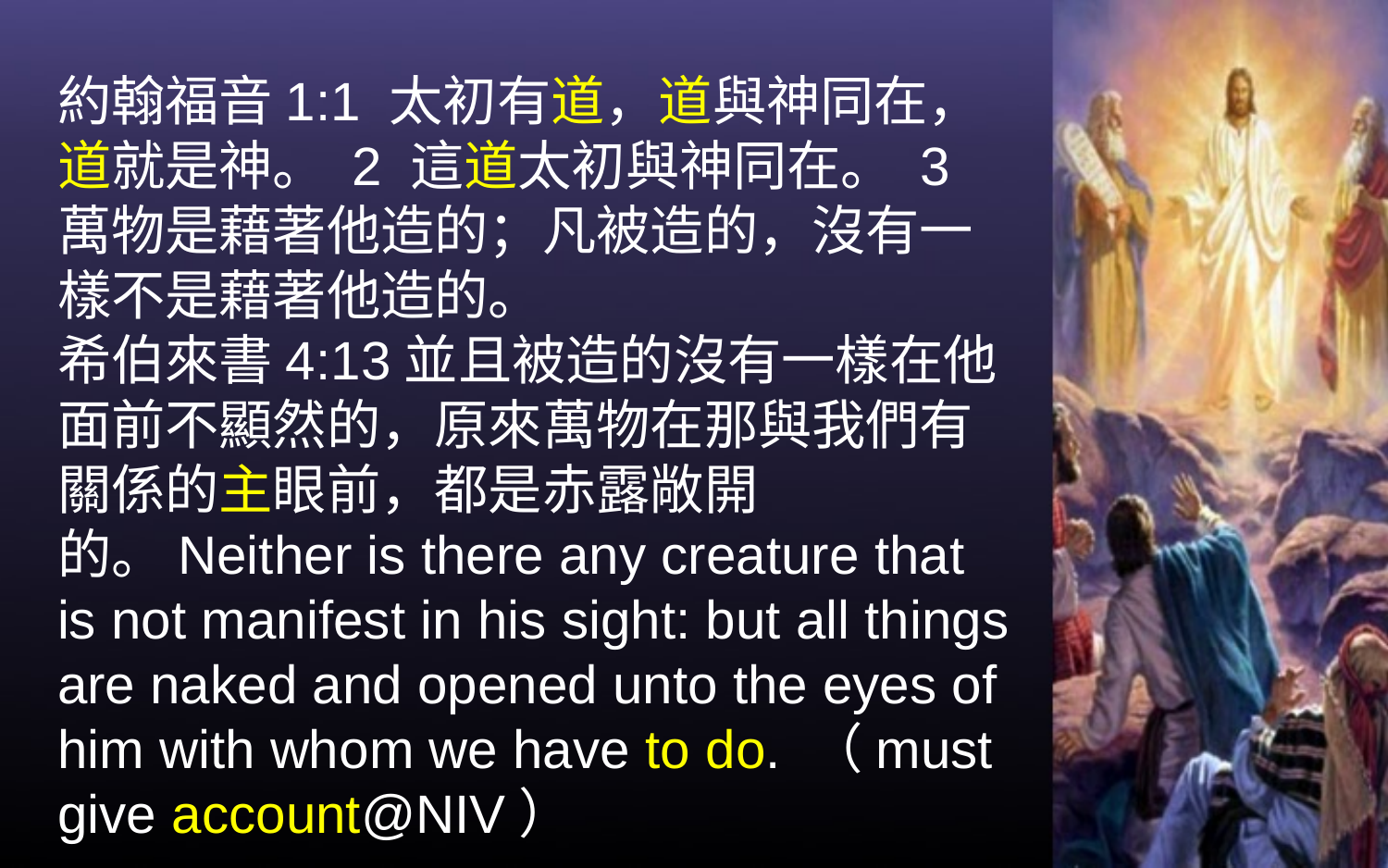

約翰福音1:1 太初有道，道與神同在，道就是神。 2 這道太初與神同在。 3 萬物是藉著他造的；凡被造的，沒有一樣不是藉著他造的。
希伯來書4:13並且被造的沒有一樣在他面前不顯然的，原來萬物在那與我們有關係的主眼前，都是赤露敞開的。Neither is there any creature that is not manifest in his sight: but all things are naked and opened unto the eyes of him with whom we have to do. （must give account@NIV）